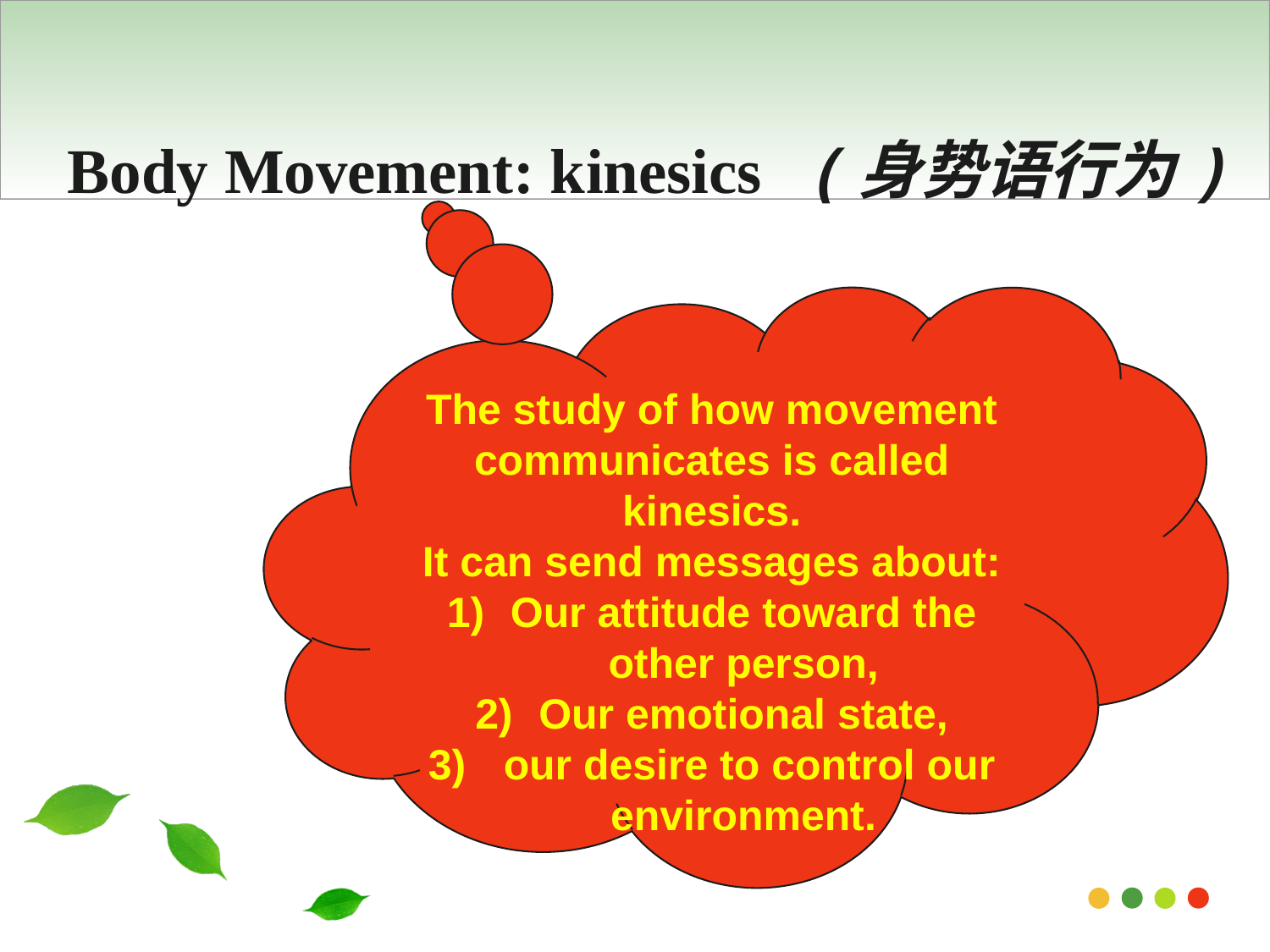

Body Movement: kinesics (身势语行为)
The study of how movement communicates is called kinesics.
It can send messages about:
Our attitude toward the other person,
Our emotional state,
 our desire to control our environment.